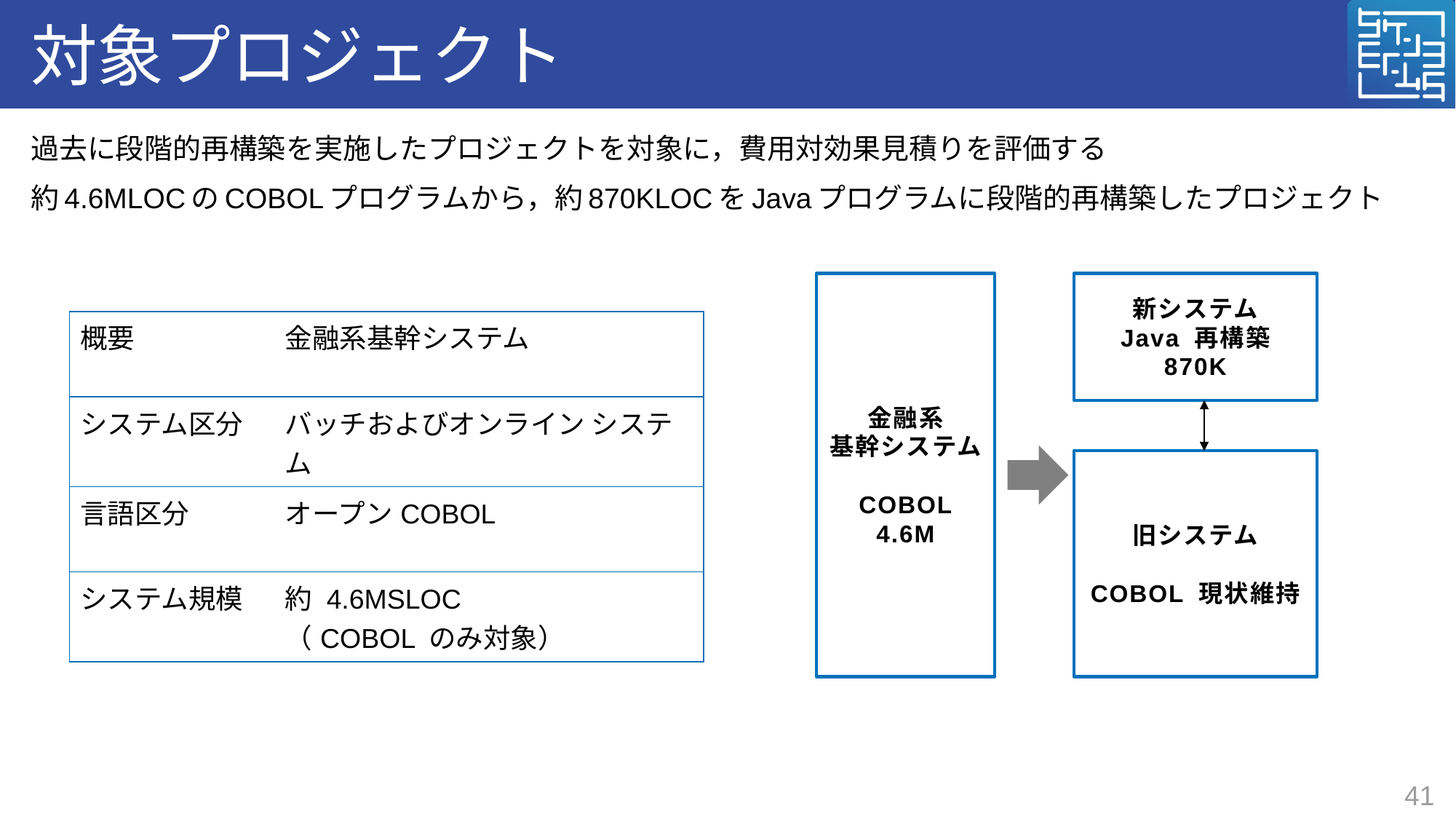

# 対象プロジェクト
過去に段階的再構築を実施したプロジェクトを対象に，費用対効果見積りを評価する
約4.6MLOCのCOBOLプログラムから，約870KLOCをJavaプログラムに段階的再構築したプロジェクト

金融系
基幹システム

COBOL
4.6M
新システム
Java 再構築
870K
| 概要 | 金融系基幹システム |
| --- | --- |
| システム区分 | バッチおよびオンライン システム |
| 言語区分 | オープンCOBOL |
| システム規模 | 約 4.6MSLOC （COBOL のみ対象） |

旧システム

COBOL 現状維持
41